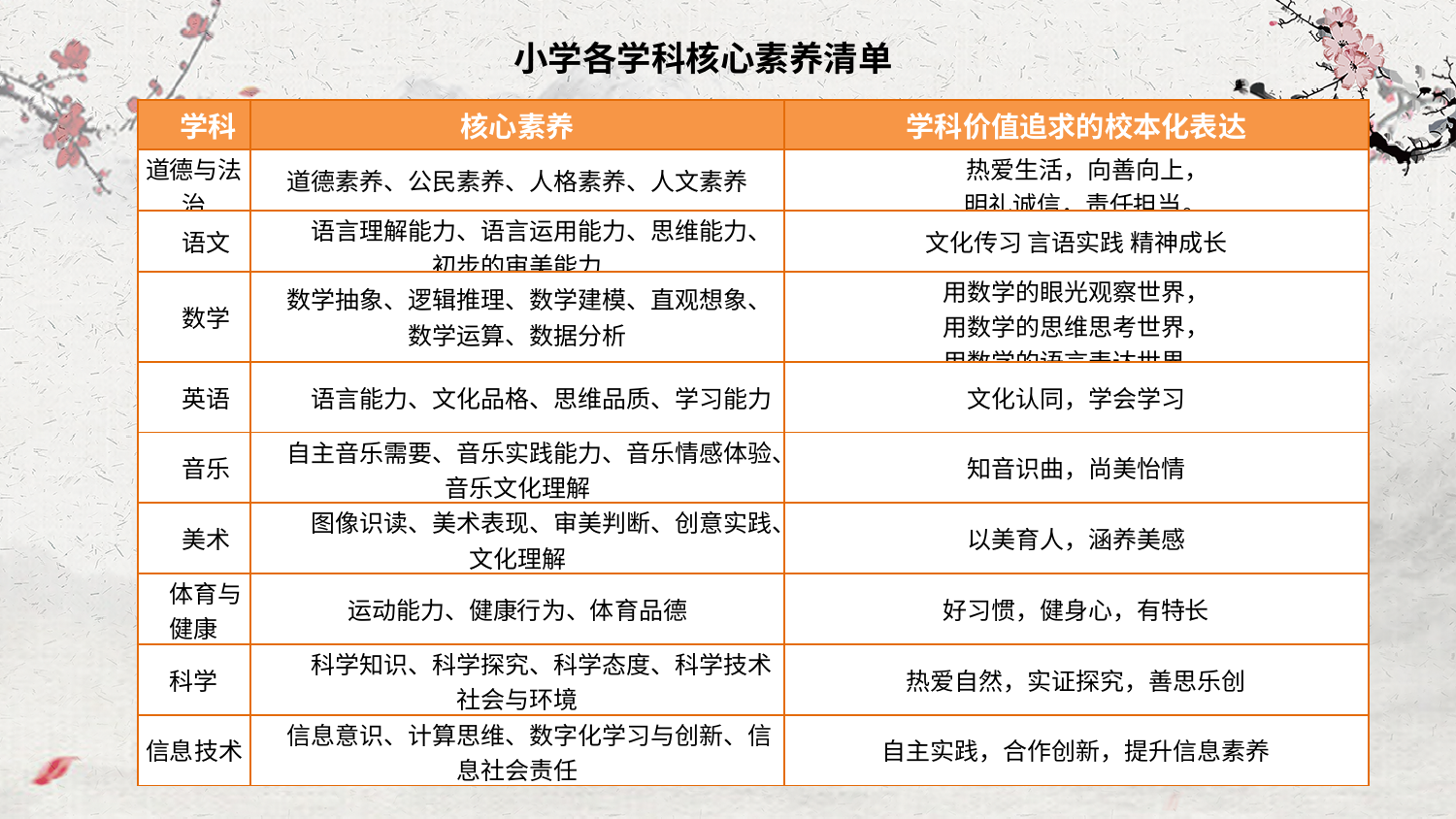

小学各学科核心素养清单
| 学科 | 核心素养 | 学科价值追求的校本化表达 |
| --- | --- | --- |
| 道德与法治 | 道德素养、公民素养、人格素养、人文素养 | 热爱生活，向善向上， 明礼诚信，责任担当。 |
| 语文 | 语言理解能力、语言运用能力、思维能力、初步的审美能力 | 文化传习 言语实践 精神成长 |
| 数学 | 数学抽象、逻辑推理、数学建模、直观想象、数学运算、数据分析 | 用数学的眼光观察世界， 用数学的思维思考世界， 用数学的语言表达世界。 |
| 英语 | 语言能力、文化品格、思维品质、学习能力 | 文化认同，学会学习 |
| 音乐 | 自主音乐需要、音乐实践能力、音乐情感体验、音乐文化理解 | 知音识曲，尚美怡情 |
| 美术 | 图像识读、美术表现、审美判断、创意实践、文化理解 | 以美育人，涵养美感 |
| 体育与健康 | 运动能力、健康行为、体育品德 | 好习惯，健身心，有特长 |
| 科学 | 科学知识、科学探究、科学态度、科学技术社会与环境 | 热爱自然，实证探究，善思乐创 |
| 信息技术 | 信息意识、计算思维、数字化学习与创新、信息社会责任 | 自主实践，合作创新，提升信息素养 |